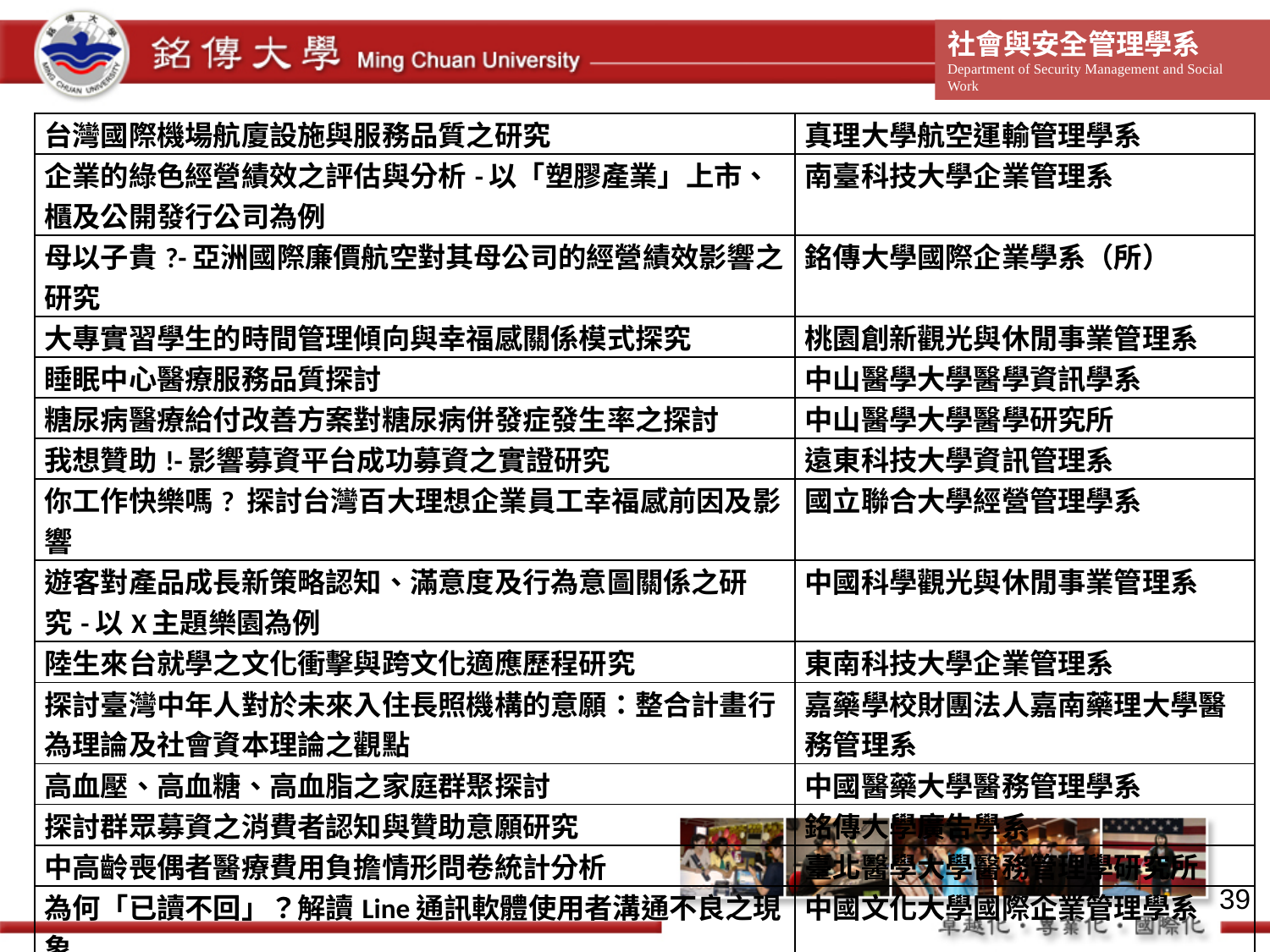

| 台灣國際機場航廈設施與服務品質之研究 | 真理大學航空運輸管理學系 |
| --- | --- |
| 企業的綠色經營績效之評估與分析-以「塑膠產業」上市、櫃及公開發行公司為例 | 南臺科技大學企業管理系 |
| 母以子貴?-亞洲國際廉價航空對其母公司的經營績效影響之研究 | 銘傳大學國際企業學系（所） |
| 大專實習學生的時間管理傾向與幸福感關係模式探究 | 桃園創新觀光與休閒事業管理系 |
| 睡眠中心醫療服務品質探討 | 中山醫學大學醫學資訊學系 |
| 糖尿病醫療給付改善方案對糖尿病併發症發生率之探討 | 中山醫學大學醫學研究所 |
| 我想贊助!-影響募資平台成功募資之實證研究 | 遠東科技大學資訊管理系 |
| 你工作快樂嗎? 探討台灣百大理想企業員工幸福感前因及影響 | 國立聯合大學經營管理學系 |
| 遊客對產品成長新策略認知、滿意度及行為意圖關係之研究-以X主題樂園為例 | 中國科學觀光與休閒事業管理系 |
| 陸生來台就學之文化衝擊與跨文化適應歷程研究 | 東南科技大學企業管理系 |
| 探討臺灣中年人對於未來入住長照機構的意願：整合計畫行為理論及社會資本理論之觀點 | 嘉藥學校財團法人嘉南藥理大學醫務管理系 |
| 高血壓、高血糖、高血脂之家庭群聚探討 | 中國醫藥大學醫務管理學系 |
| 探討群眾募資之消費者認知與贊助意願研究 | 銘傳大學廣告學系 |
| 中高齡喪偶者醫療費用負擔情形問卷統計分析 | 臺北醫學大學醫務管理學研究所 |
| 為何「已讀不回」？解讀Line通訊軟體使用者溝通不良之現象 | 中國文化大學國際企業管理學系 |
39